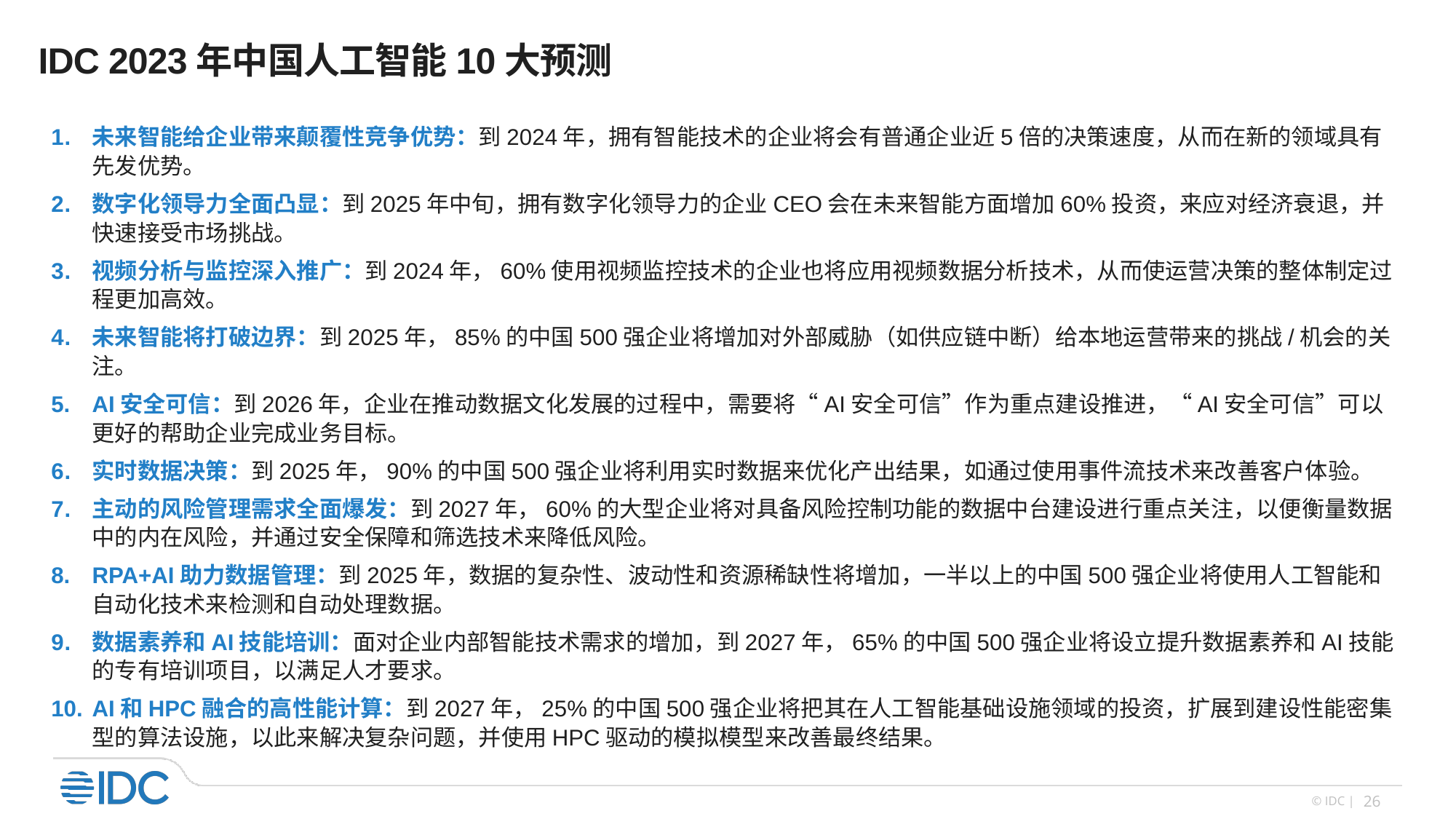

# IDC 2023年中国人工智能10大预测
未来智能给企业带来颠覆性竞争优势：到2024年，拥有智能技术的企业将会有普通企业近5倍的决策速度，从而在新的领域具有先发优势。
数字化领导力全面凸显：到2025年中旬，拥有数字化领导力的企业CEO会在未来智能方面增加60%投资，来应对经济衰退，并快速接受市场挑战。
视频分析与监控深入推广：到2024年，60%使用视频监控技术的企业也将应用视频数据分析技术，从而使运营决策的整体制定过程更加高效。
未来智能将打破边界：到2025年，85%的中国500强企业将增加对外部威胁（如供应链中断）给本地运营带来的挑战/机会的关注。
AI安全可信：到2026年，企业在推动数据文化发展的过程中，需要将“AI安全可信”作为重点建设推进，“AI安全可信”可以更好的帮助企业完成业务目标。
实时数据决策：到2025年，90%的中国500强企业将利用实时数据来优化产出结果，如通过使用事件流技术来改善客户体验。
主动的风险管理需求全面爆发：到2027年，60%的大型企业将对具备风险控制功能的数据中台建设进行重点关注，以便衡量数据中的内在风险，并通过安全保障和筛选技术来降低风险。
RPA+AI助力数据管理：到2025年，数据的复杂性、波动性和资源稀缺性将增加，一半以上的中国500强企业将使用人工智能和自动化技术来检测和自动处理数据。
数据素养和AI技能培训：面对企业内部智能技术需求的增加，到2027年，65%的中国500强企业将设立提升数据素养和AI技能的专有培训项目，以满足人才要求。
AI和HPC融合的高性能计算：到2027年，25%的中国500强企业将把其在人工智能基础设施领域的投资，扩展到建设性能密集型的算法设施，以此来解决复杂问题，并使用HPC驱动的模拟模型来改善最终结果。